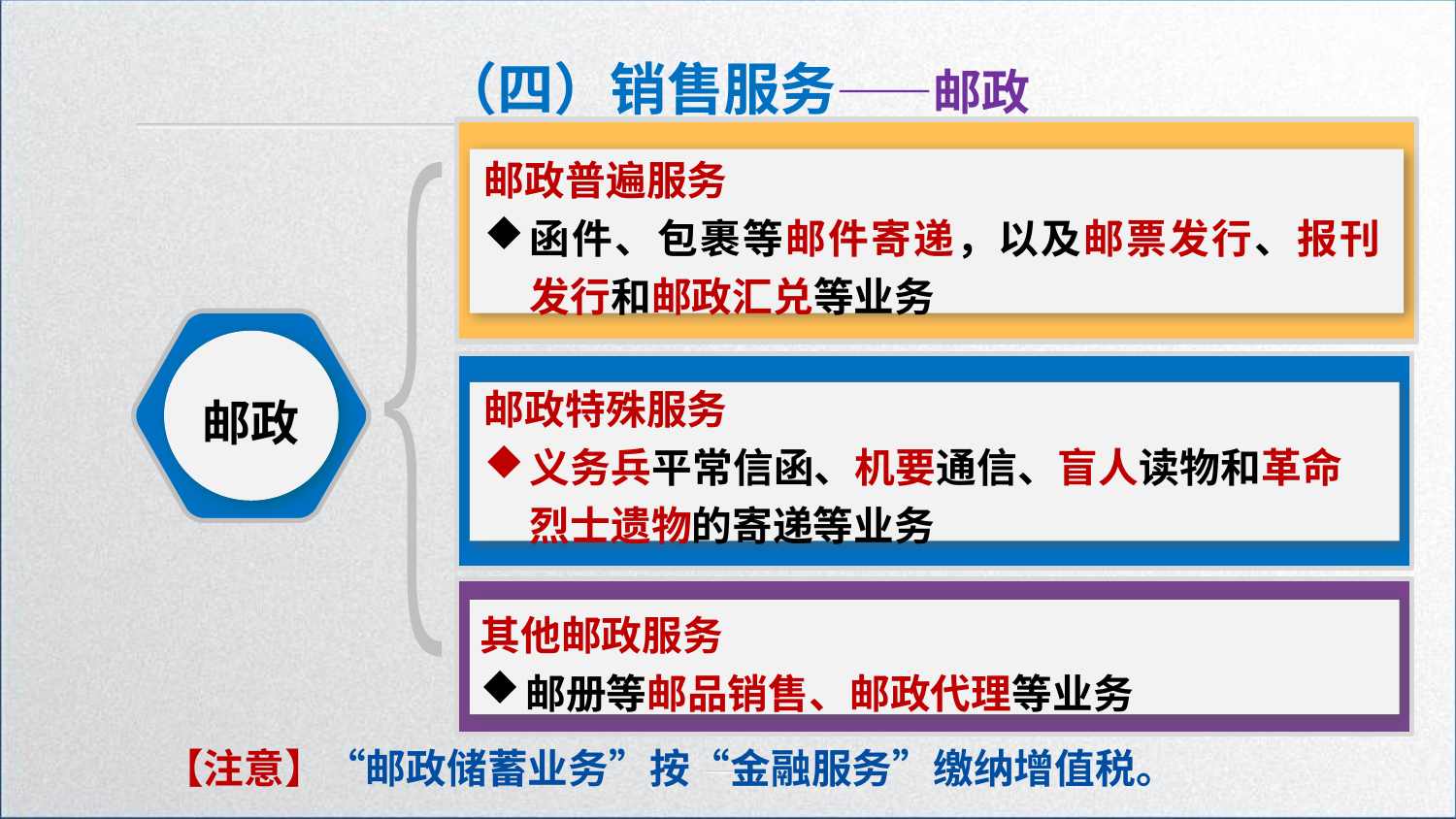

（四）销售服务——邮政

邮政普遍服务
函件、包裹等邮件寄递，以及邮票发行、报刊发行和邮政汇兑等业务

邮政特殊服务
义务兵平常信函、机要通信、盲人读物和革命烈士遗物的寄递等业务
邮政

其他邮政服务
邮册等邮品销售、邮政代理等业务
【注意】“邮政储蓄业务”按“金融服务”缴纳增值税。